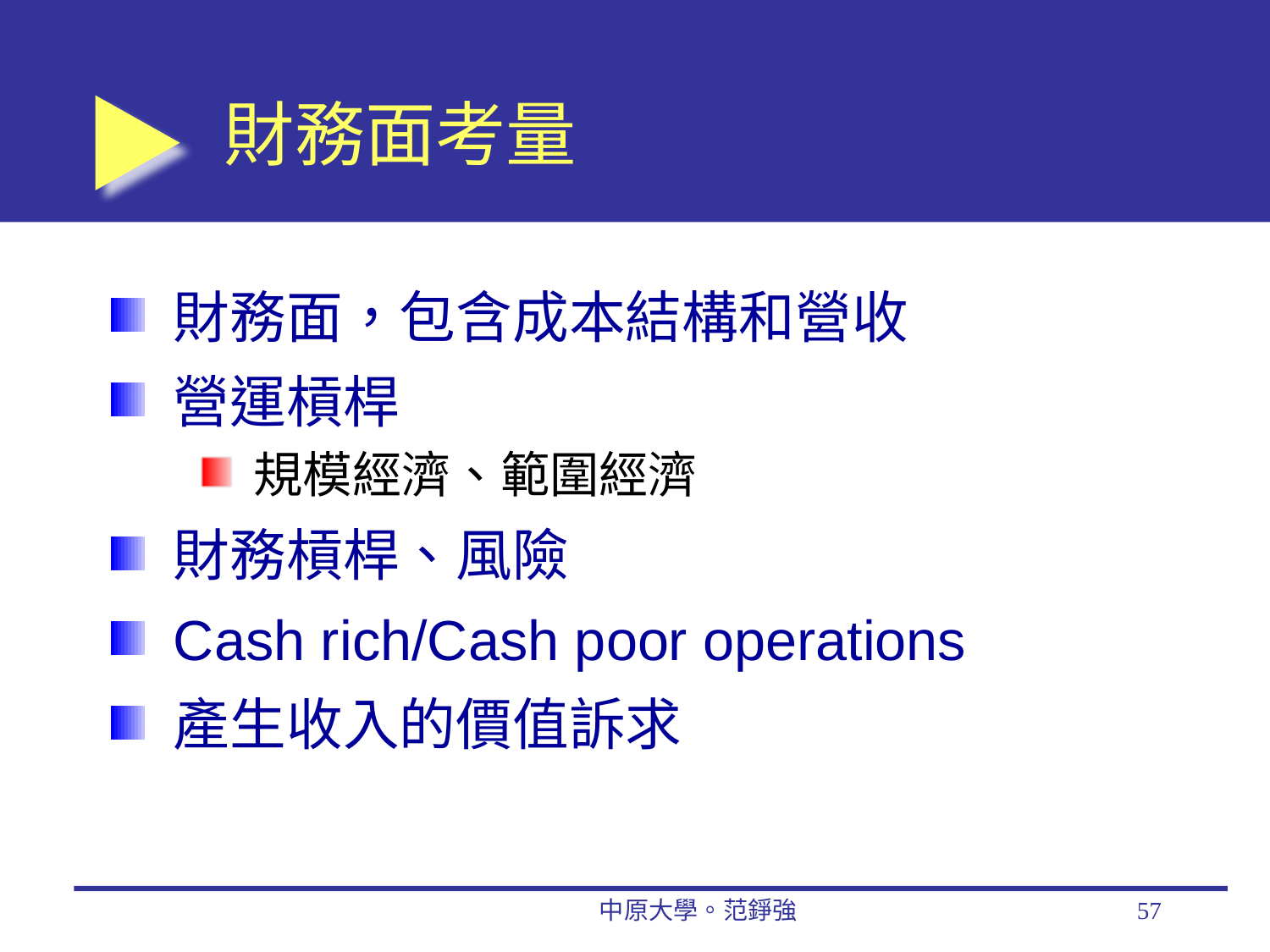

# 財務面考量
財務面，包含成本結構和營收
營運槓桿
規模經濟、範圍經濟
財務槓桿、風險
Cash rich/Cash poor operations
產生收入的價值訴求

中原大學。范錚強
57